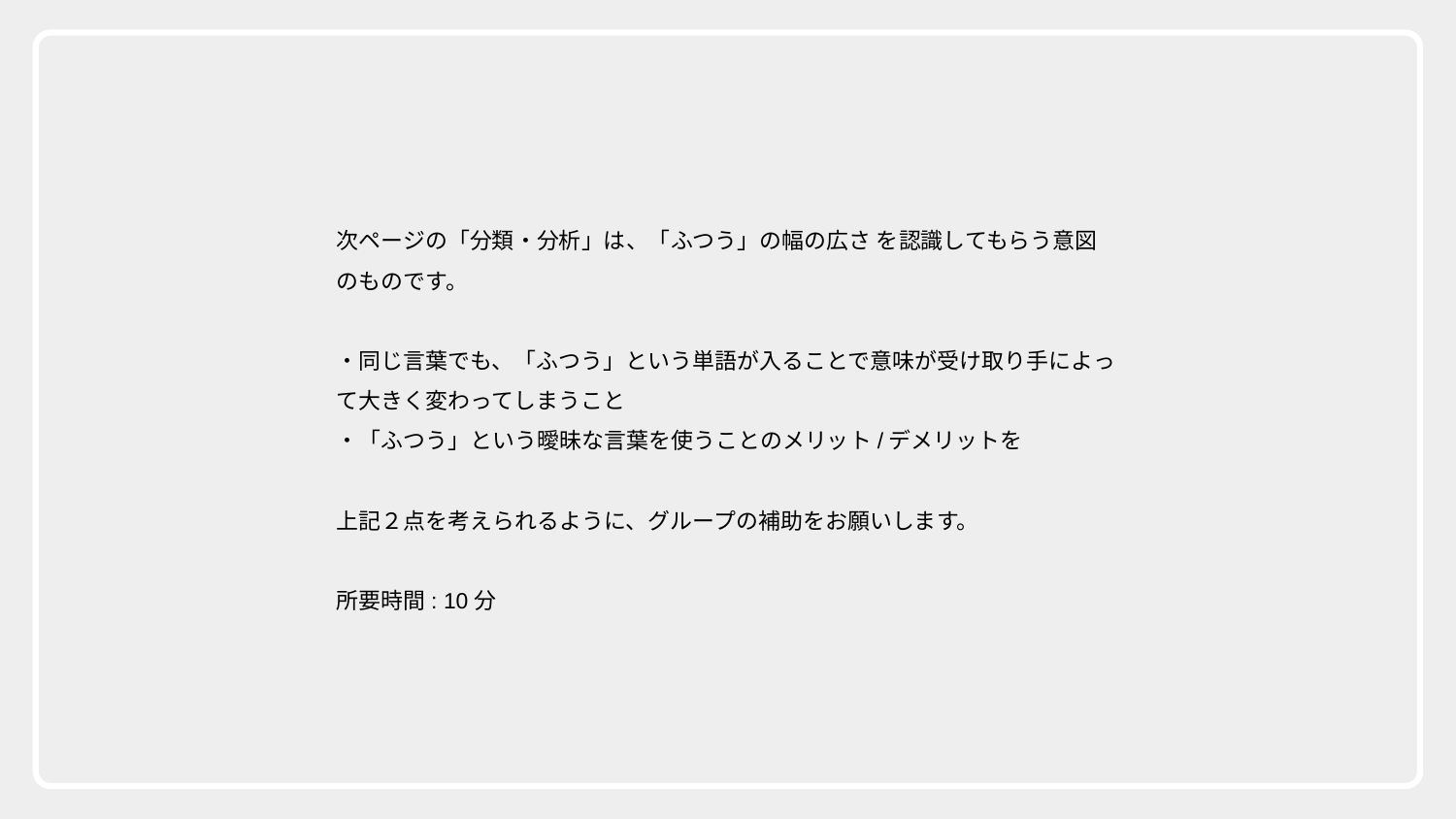

次ページの「分類・分析」は、「ふつう」の幅の広さ を認識してもらう意図のものです。

・同じ言葉でも、「ふつう」という単語が入ることで意味が受け取り手によって大きく変わってしまうこと
・「ふつう」という曖昧な言葉を使うことのメリット/デメリットを

上記２点を考えられるように、グループの補助をお願いします。

所要時間: 10分